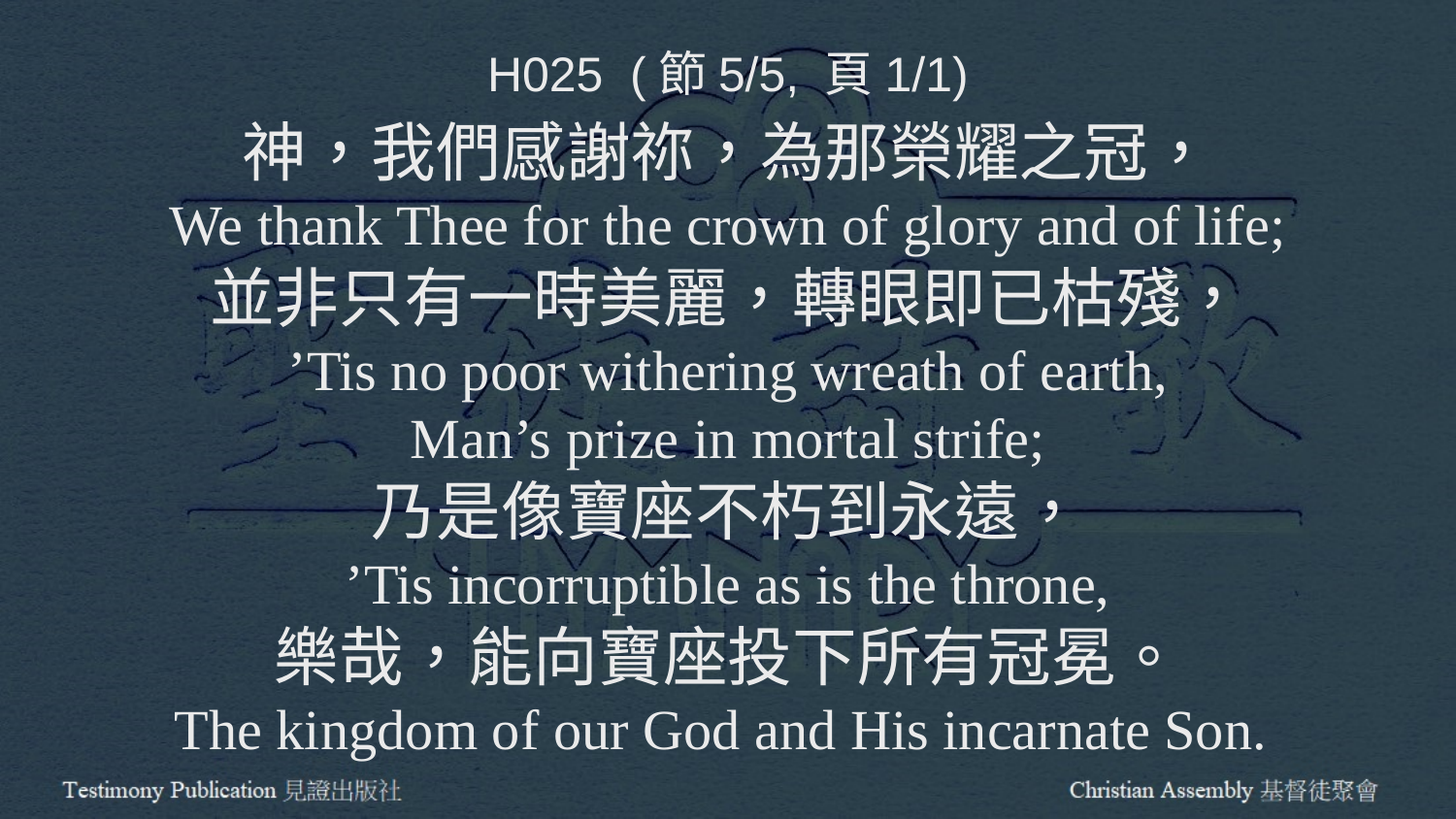

H025  (節5/5, 頁1/1)
神，我們感謝祢，為那榮耀之冠，
We thank Thee for the crown of glory and of life;
並非只有一時美麗，轉眼即已枯殘，
’Tis no poor withering wreath of earth,
Man’s prize in mortal strife;
乃是像寶座不朽到永遠，
’Tis incorruptible as is the throne,
樂哉，能向寶座投下所有冠冕。
The kingdom of our God and His incarnate Son.